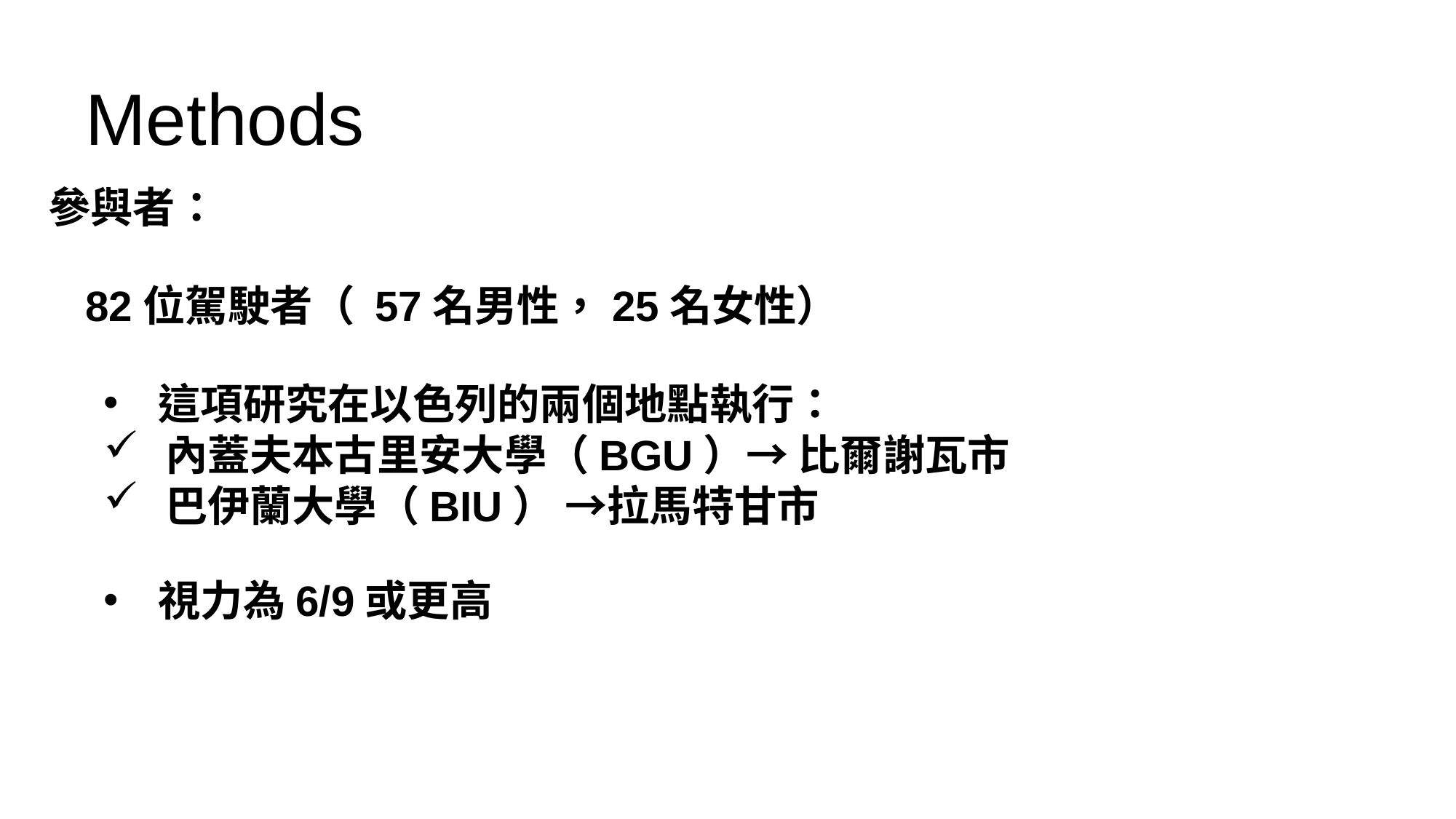

Methods
參與者：
82位駕駛者（ 57名男性，25名女性）
這項研究在以色列的兩個地點執行：
內蓋夫本古里安大學（BGU）→ 比爾謝瓦市
巴伊蘭大學（BIU） →拉馬特甘市
視力為6/9或更高